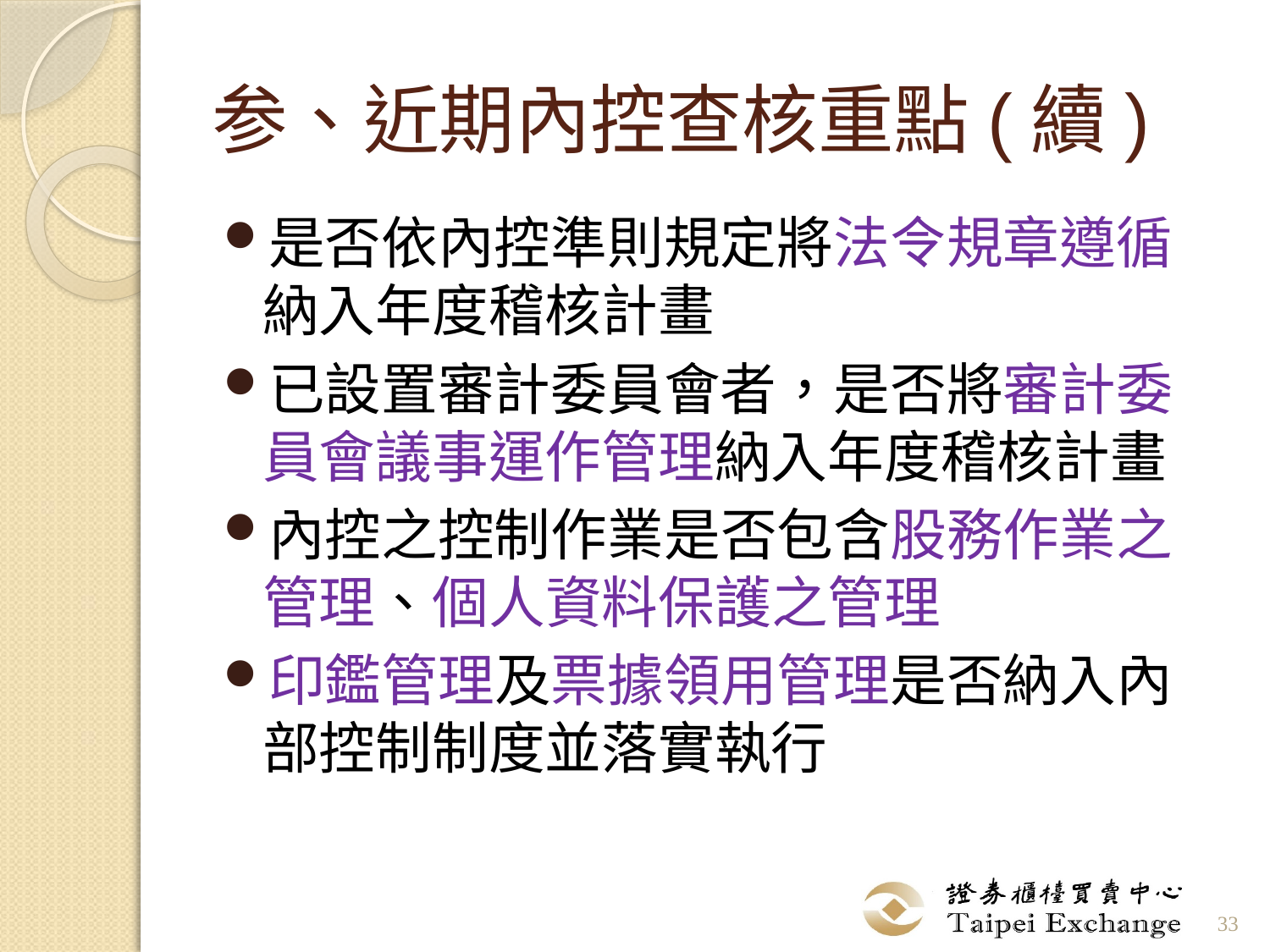

# 参、近期內控查核重點(續)
是否依內控準則規定將法令規章遵循納入年度稽核計畫
已設置審計委員會者，是否將審計委員會議事運作管理納入年度稽核計畫
內控之控制作業是否包含股務作業之管理、個人資料保護之管理
印鑑管理及票據領用管理是否納入內部控制制度並落實執行
33